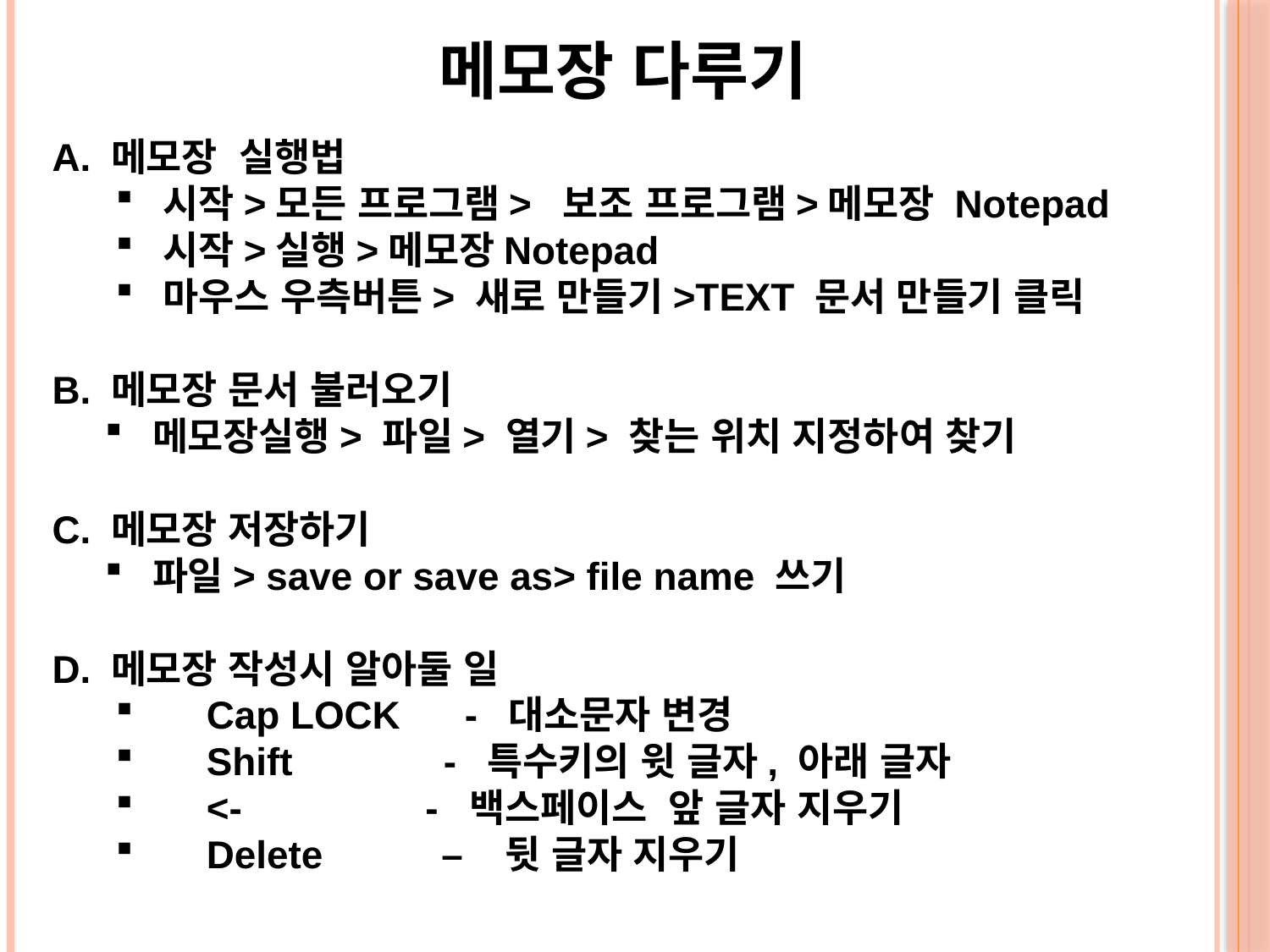

메모장 다루기
A. 메모장  실행법
시작>모든 프로그램>  보조 프로그램>메모장 Notepad
시작>실행>메모장Notepad
마우스 우측버튼> 새로 만들기>TEXT 문서 만들기 클릭

B. 메모장 문서 불러오기
메모장실행> 파일> 열기> 찾는 위치 지정하여 찾기

C. 메모장 저장하기
파일> save or save as> file name 쓰기

D. 메모장 작성시 알아둘 일
    Cap LOCK      -  대소문자 변경
    Shift              -  특수키의 윗 글자, 아래 글자
    <-                 -  백스페이스  앞 글자 지우기
    Delete           –   뒷 글자 지우기